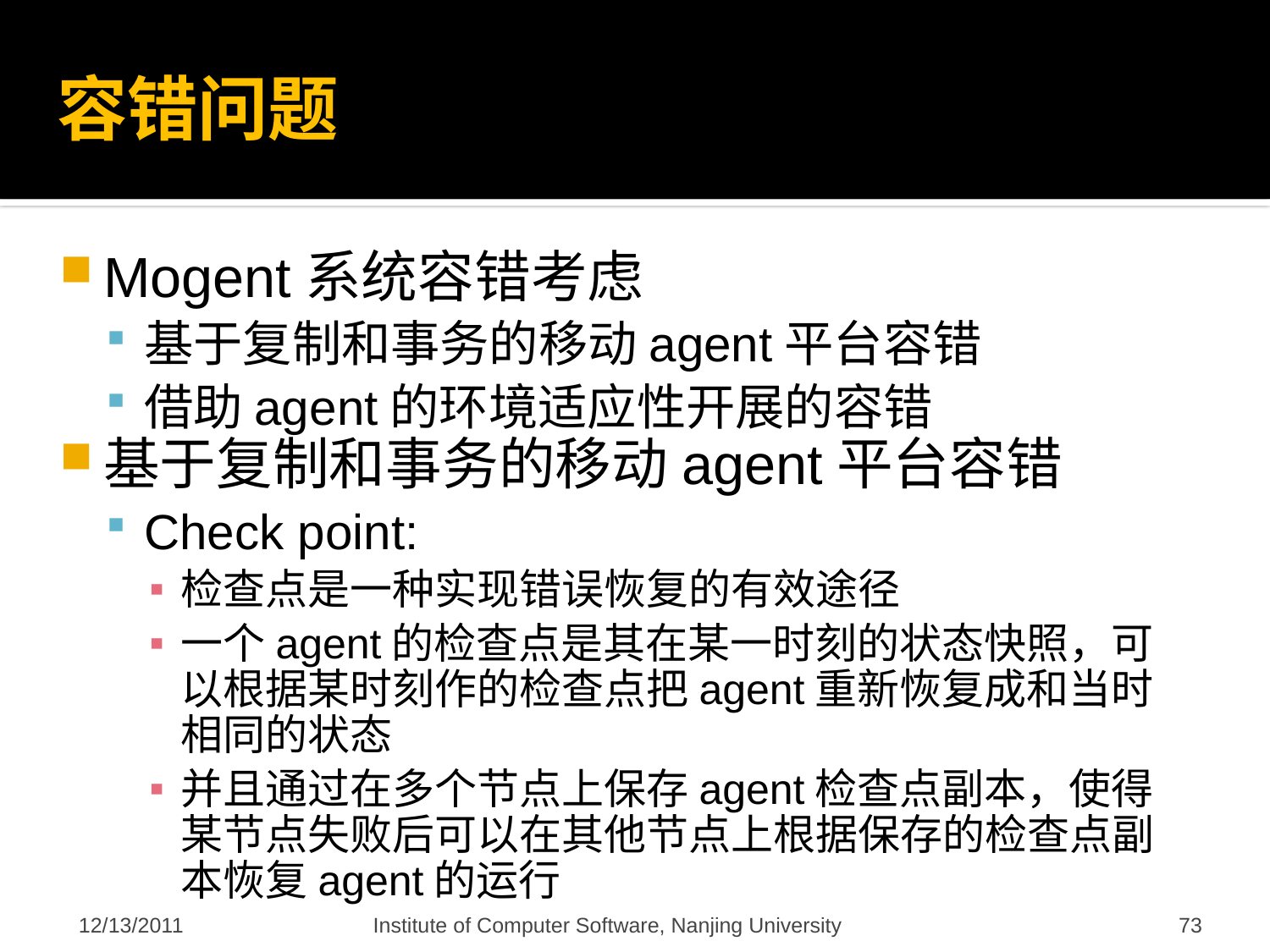

# 容错问题
Mogent系统容错考虑
基于复制和事务的移动agent平台容错
借助agent的环境适应性开展的容错
基于复制和事务的移动agent平台容错
Check point:
检查点是一种实现错误恢复的有效途径
一个agent的检查点是其在某一时刻的状态快照，可以根据某时刻作的检查点把agent重新恢复成和当时相同的状态
并且通过在多个节点上保存agent检查点副本，使得某节点失败后可以在其他节点上根据保存的检查点副本恢复agent的运行
73
12/13/2011
Institute of Computer Software, Nanjing University
73